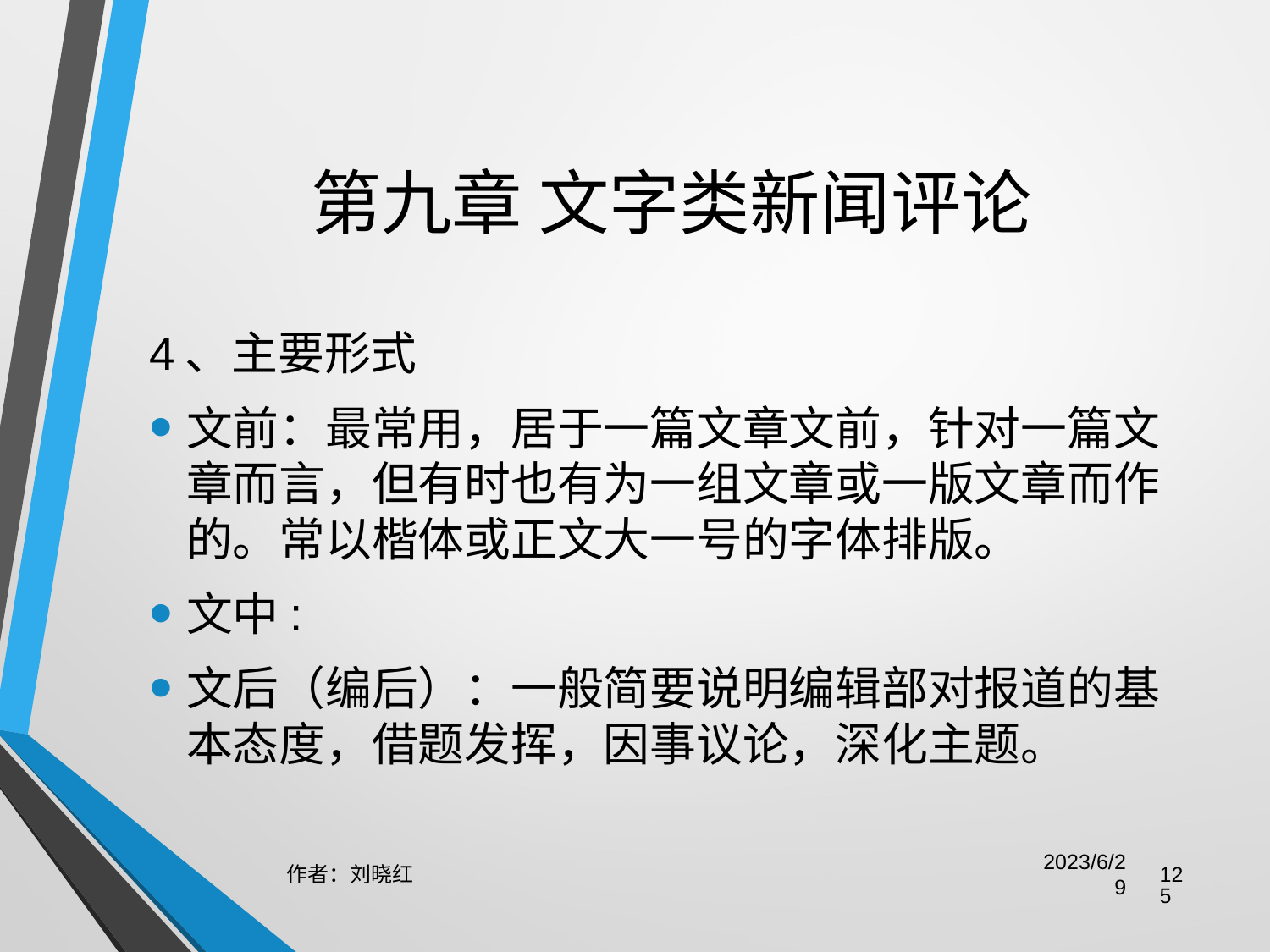

# 第九章 文字类新闻评论
4、主要形式
文前：最常用，居于一篇文章文前，针对一篇文章而言，但有时也有为一组文章或一版文章而作的。常以楷体或正文大一号的字体排版。
文中:
文后（编后）：一般简要说明编辑部对报道的基本态度，借题发挥，因事议论，深化主题。
作者：刘晓红
2023/6/29
125